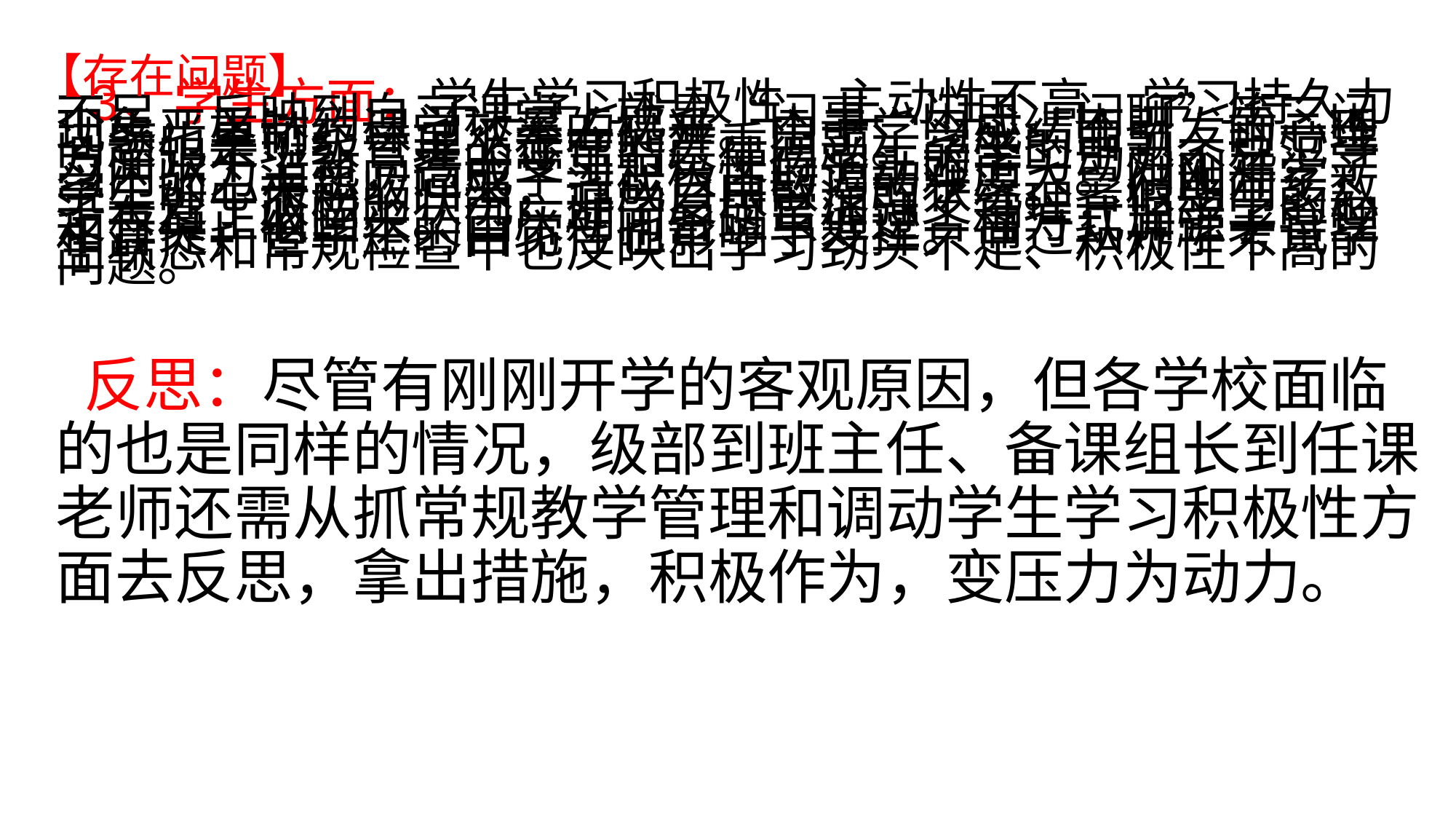

# 【存在问题】
     3、学生方面：学生学习积极性、主动性不高，学习持久力不足，反映到自习课堂上就是“闲事、闲思、闲聊”等三闲现象严重制约课堂效率的提升。由于学习成绩而引发的心理问题也是班级管理上存在的严重问题。学生的审题、规范等方面跟不上新高考的变革节奏使得学生的学习动力不足，学习内驱力消怠，造成学习积极性的调动难度大。刚刚开学，学生的心未能收回来，造成自由散漫的状况。暑假期间多数学生处于放松的状况，开学后尽管加强了管理，但学生的心没有真正收回来。国庆期间各班虽通过各种方式加强了管理和督促，但学生的自觉性也影响了发挥。通过从开学考试学生状态和常规检查中也反映出学习劲头不足、积极性不高的问题。

   反思：尽管有刚刚开学的客观原因，但各学校面临的也是同样的情况，级部到班主任、备课组长到任课老师还需从抓常规教学管理和调动学生学习积极性方面去反思，拿出措施，积极作为，变压力为动力。